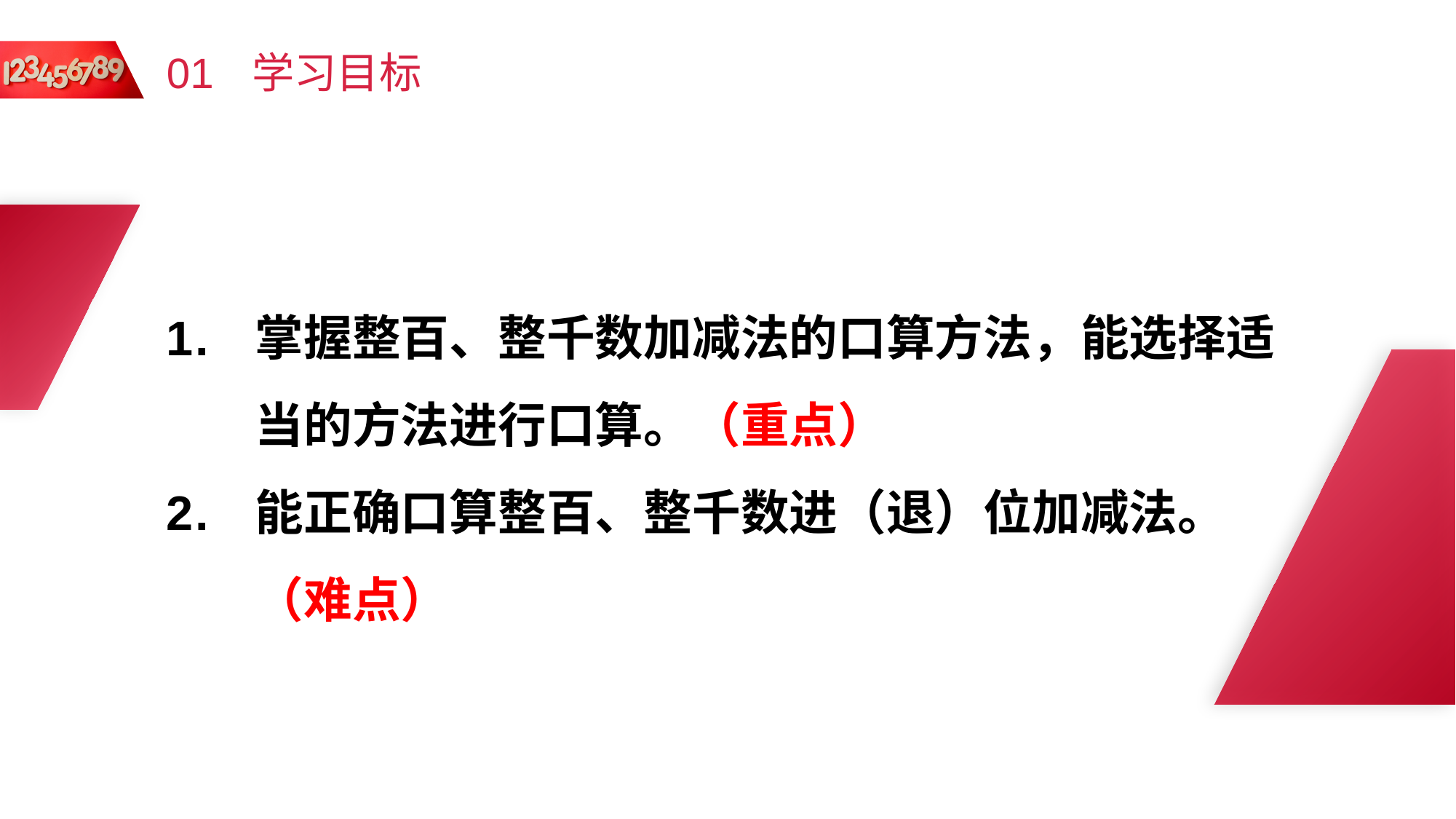

01
学习目标

掌握整百、整千数加减法的口算方法，能选择适当的方法进行口算。（重点）
能正确口算整百、整千数进（退）位加减法。（难点）